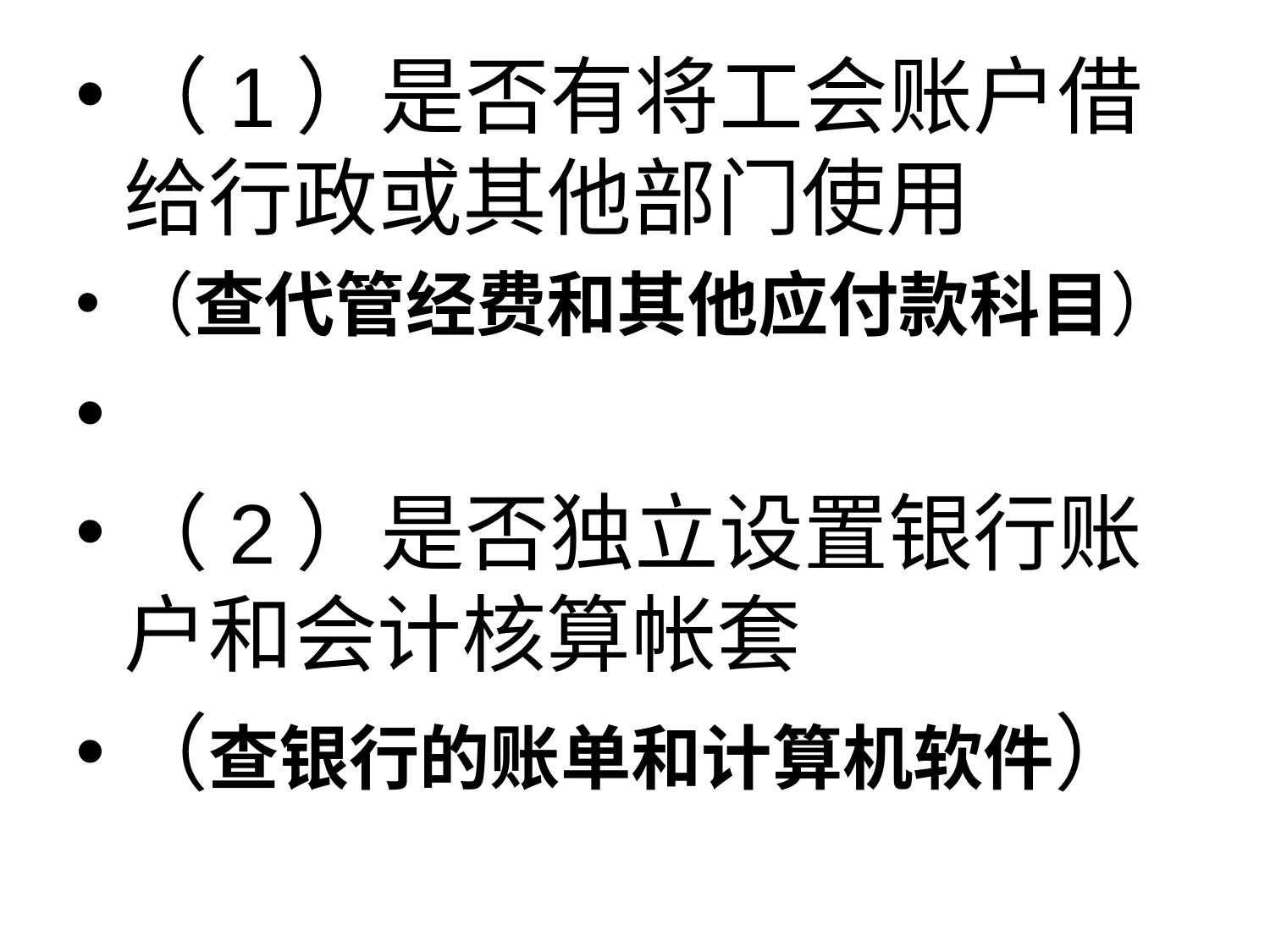

（1）是否有将工会账户借给行政或其他部门使用
（查代管经费和其他应付款科目）

（2）是否独立设置银行账户和会计核算帐套
（查银行的账单和计算机软件）
#